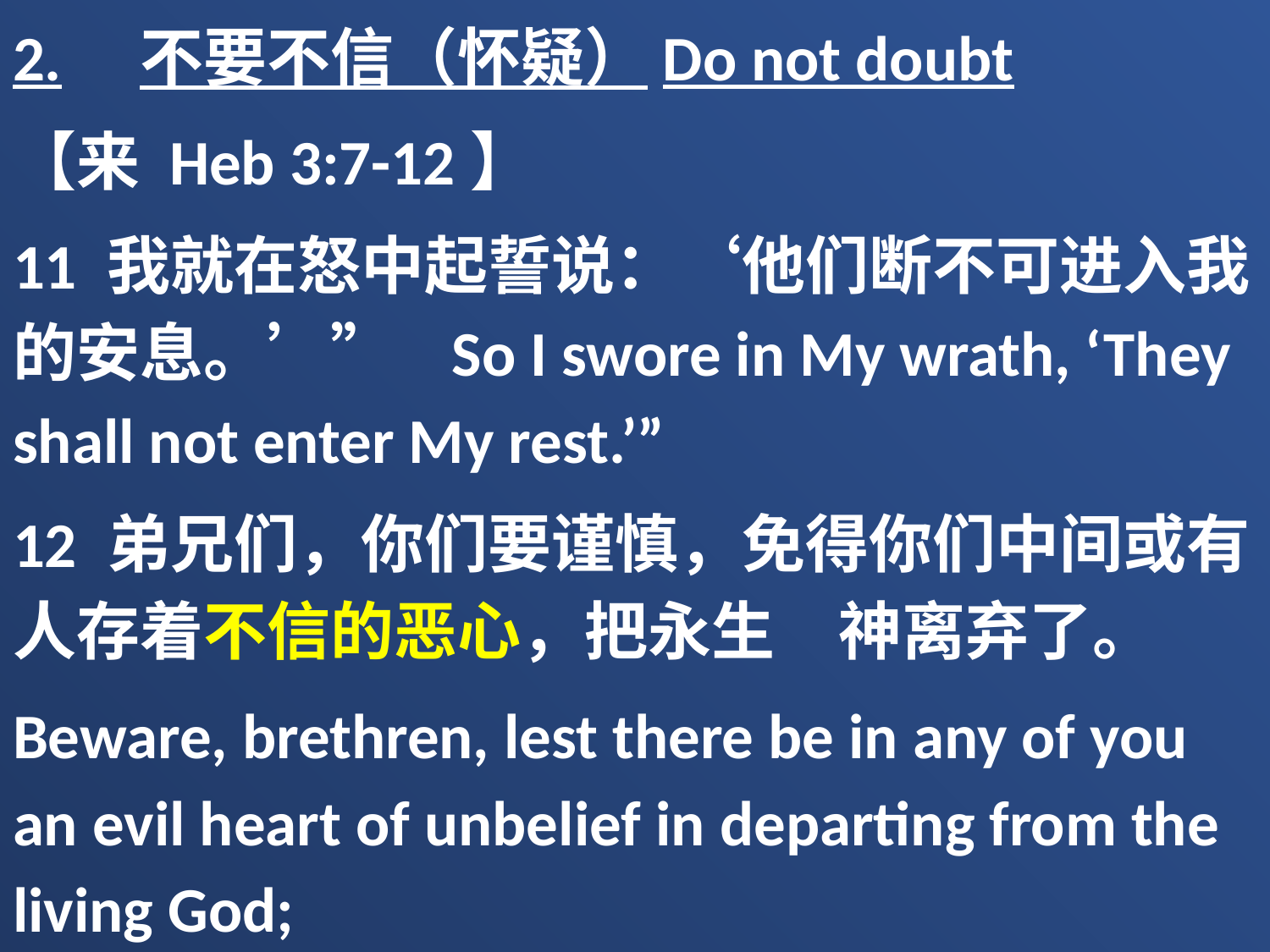

2.	不要不信（怀疑）Do not doubt
【来 Heb 3:7-12】
11 我就在怒中起誓说：‘他们断不可进入我的安息。’”   So I swore in My wrath, ‘They shall not enter My rest.’”
12 弟兄们，你们要谨慎，免得你们中间或有人存着不信的恶心，把永生　神离弃了。
Beware, brethren, lest there be in any of you an evil heart of unbelief in departing from the living God;